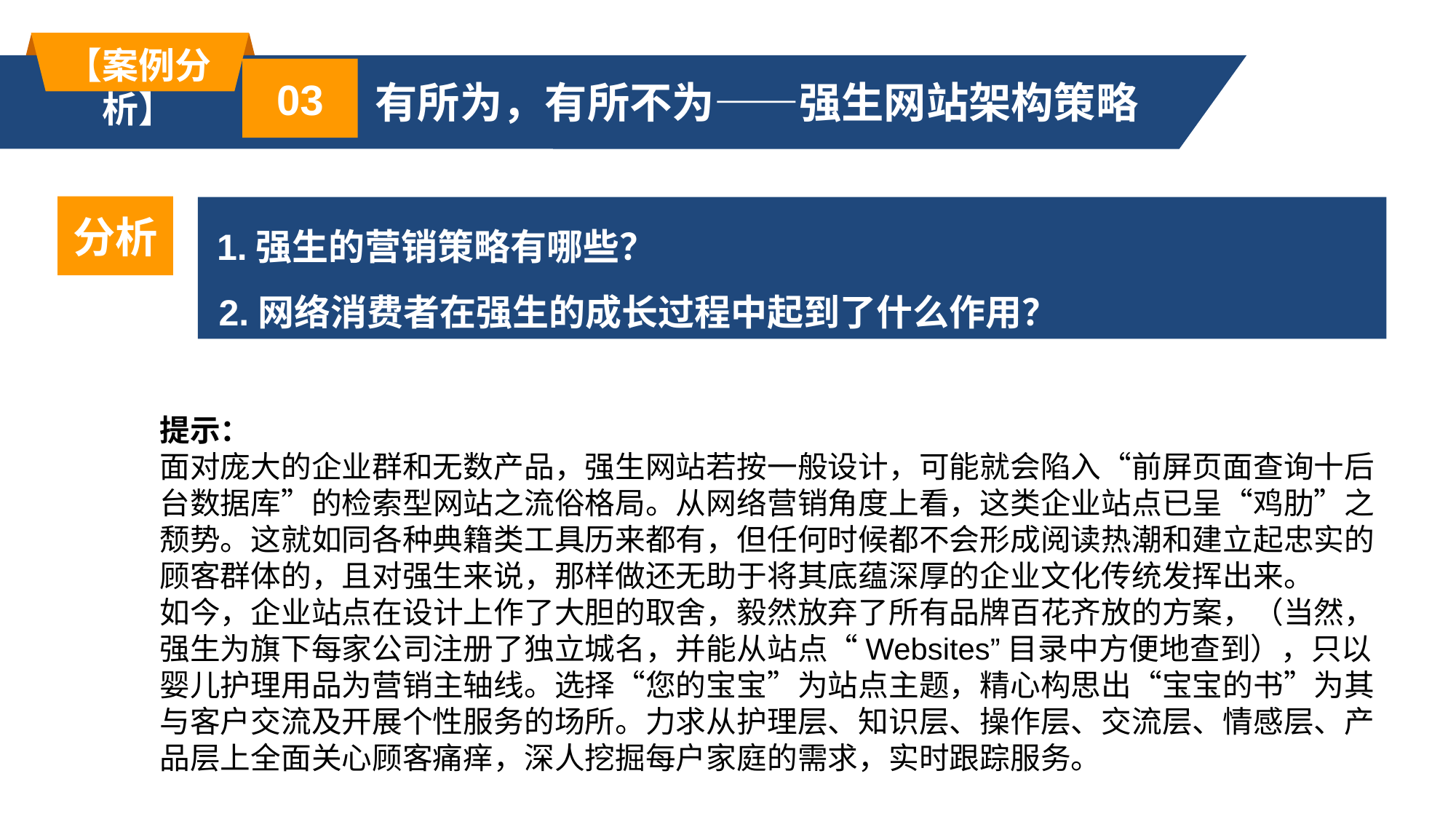

【案例分析】

03
有所为，有所不为——强生网站架构策略
分析
 1.强生的营销策略有哪些？
 2.网络消费者在强生的成长过程中起到了什么作用？
提示：
面对庞大的企业群和无数产品，强生网站若按一般设计，可能就会陷入“前屏页面查询十后台数据库”的检索型网站之流俗格局。从网络营销角度上看，这类企业站点已呈“鸡肋”之颓势。这就如同各种典籍类工具历来都有，但任何时候都不会形成阅读热潮和建立起忠实的顾客群体的，且对强生来说，那样做还无助于将其底蕴深厚的企业文化传统发挥出来。
如今，企业站点在设计上作了大胆的取舍，毅然放弃了所有品牌百花齐放的方案，（当然，强生为旗下每家公司注册了独立城名，并能从站点“Websites”目录中方便地查到），只以婴儿护理用品为营销主轴线。选择“您的宝宝”为站点主题，精心构思出“宝宝的书”为其与客户交流及开展个性服务的场所。力求从护理层、知识层、操作层、交流层、情感层、产品层上全面关心顾客痛痒，深人挖掘每户家庭的需求，实时跟踪服务。